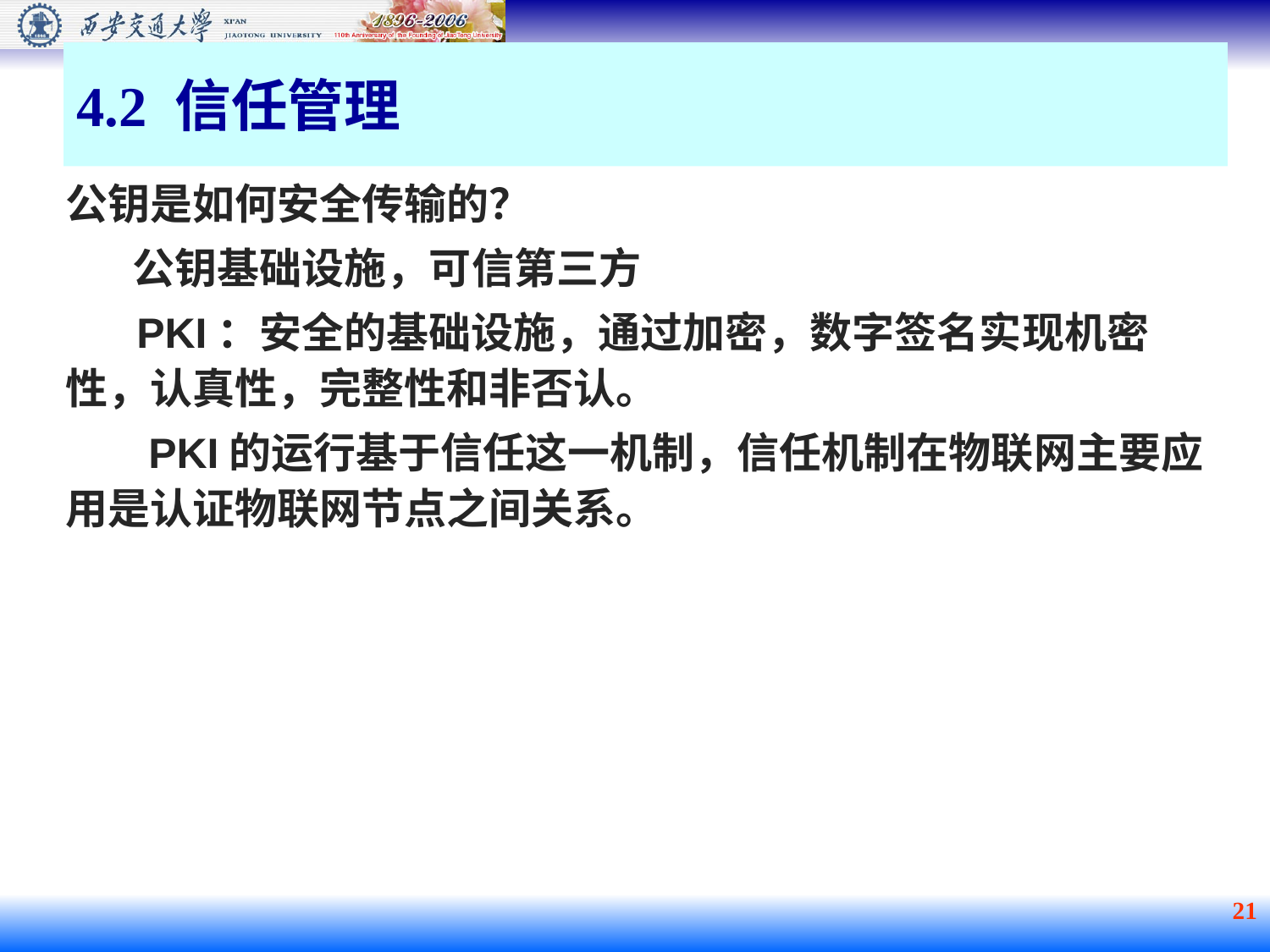

4.2 信任管理
公钥是如何安全传输的？
      公钥基础设施，可信第三方
      PKI：安全的基础设施，通过加密，数字签名实现机密性，认真性，完整性和非否认。
       PKI的运行基于信任这一机制，信任机制在物联网主要应用是认证物联网节点之间关系。
 21